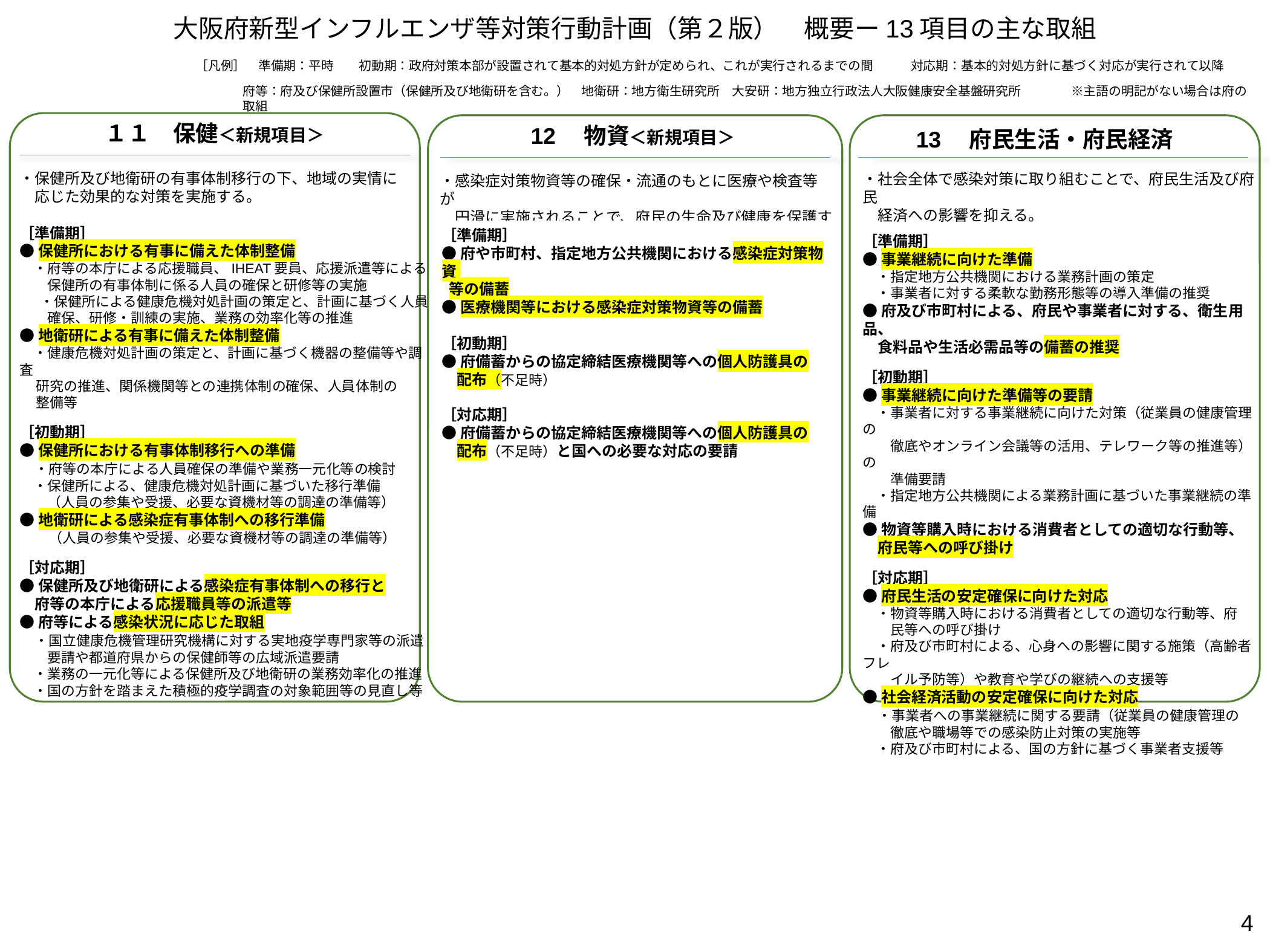

大阪府新型インフルエンザ等対策行動計画（第２版）　概要ー13項目の主な取組
［凡例］　準備期：平時　　初動期：政府対策本部が設置されて基本的対処方針が定められ、これが実行されるまでの間　　　対応期：基本的対処方針に基づく対応が実行されて以降
府等：府及び保健所設置市（保健所及び地衛研を含む。）　地衛研：地方衛生研究所　大安研：地方独立行政法人大阪健康安全基盤研究所　　　　※主語の明記がない場合は府の取組

１１　保健＜新規項目＞
12　物資＜新規項目＞
13　府民生活・府民経済
・保健所及び地衛研の有事体制移行の下、地域の実情に
　応じた効果的な対策を実施する。
・社会全体で感染対策に取り組むことで、府民生活及び府民
　経済への影響を抑える。
・感染症対策物資等の確保・流通のもとに医療や検査等が
　円滑に実施されることで、府民の生命及び健康を保護する。
［準備期］
●保健所における有事に備えた体制整備
　・府等の本庁による応援職員、IHEAT要員、応援派遣等による
　　保健所の有事体制に係る人員の確保と研修等の実施
 　・保健所による健康危機対処計画の策定と、計画に基づく人員
　　確保、研修・訓練の実施、業務の効率化等の推進
●地衛研による有事に備えた体制整備
　・健康危機対処計画の策定と、計画に基づく機器の整備等や調査
    研究の推進、関係機関等との連携体制の確保、人員体制の
    整備等

［初動期］
●保健所における有事体制移行への準備
　・府等の本庁による人員確保の準備や業務一元化等の検討
　・保健所による、健康危機対処計画に基づいた移行準備
　　（人員の参集や受援、必要な資機材等の調達の準備等）
●地衛研による感染症有事体制への移行準備
　　（人員の参集や受援、必要な資機材等の調達の準備等）

［対応期］
●保健所及び地衛研による感染症有事体制への移行と
　府等の本庁による応援職員等の派遣等
●府等による感染状況に応じた取組
　・国立健康危機管理研究機構に対する実地疫学専門家等の派遣
　　要請や都道府県からの保健師等の広域派遣要請
　・業務の一元化等による保健所及び地衛研の業務効率化の推進
　・国の方針を踏まえた積極的疫学調査の対象範囲等の見直し等
［準備期］
●府や市町村、指定地方公共機関における感染症対策物資
 等の備蓄
●医療機関等における感染症対策物資等の備蓄

［初動期］
●府備蓄からの協定締結医療機関等への個人防護具の
　配布（不足時）

［対応期］
●府備蓄からの協定締結医療機関等への個人防護具の
　配布（不足時）と国への必要な対応の要請
［準備期］
●事業継続に向けた準備
　・指定地方公共機関における業務計画の策定
　・事業者に対する柔軟な勤務形態等の導入準備の推奨
●府及び市町村による、府民や事業者に対する、衛生用品、
　食料品や生活必需品等の備蓄の推奨

［初動期］
●事業継続に向けた準備等の要請
　・事業者に対する事業継続に向けた対策（従業員の健康管理の
　　徹底やオンライン会議等の活用、テレワーク等の推進等）の
　　準備要請
　・指定地方公共機関による業務計画に基づいた事業継続の準備
●物資等購入時における消費者としての適切な行動等、
　府民等への呼び掛け

［対応期］
●府民生活の安定確保に向けた対応
　・物資等購入時における消費者としての適切な行動等、府
　　民等への呼び掛け
　・府及び市町村による、心身への影響に関する施策（高齢者フレ
　　イル予防等）や教育や学びの継続への支援等
●社会経済活動の安定確保に向けた対応
　・事業者への事業継続に関する要請（従業員の健康管理の
　　徹底や職場等での感染防止対策の実施等
　・府及び市町村による、国の方針に基づく事業者支援等
4